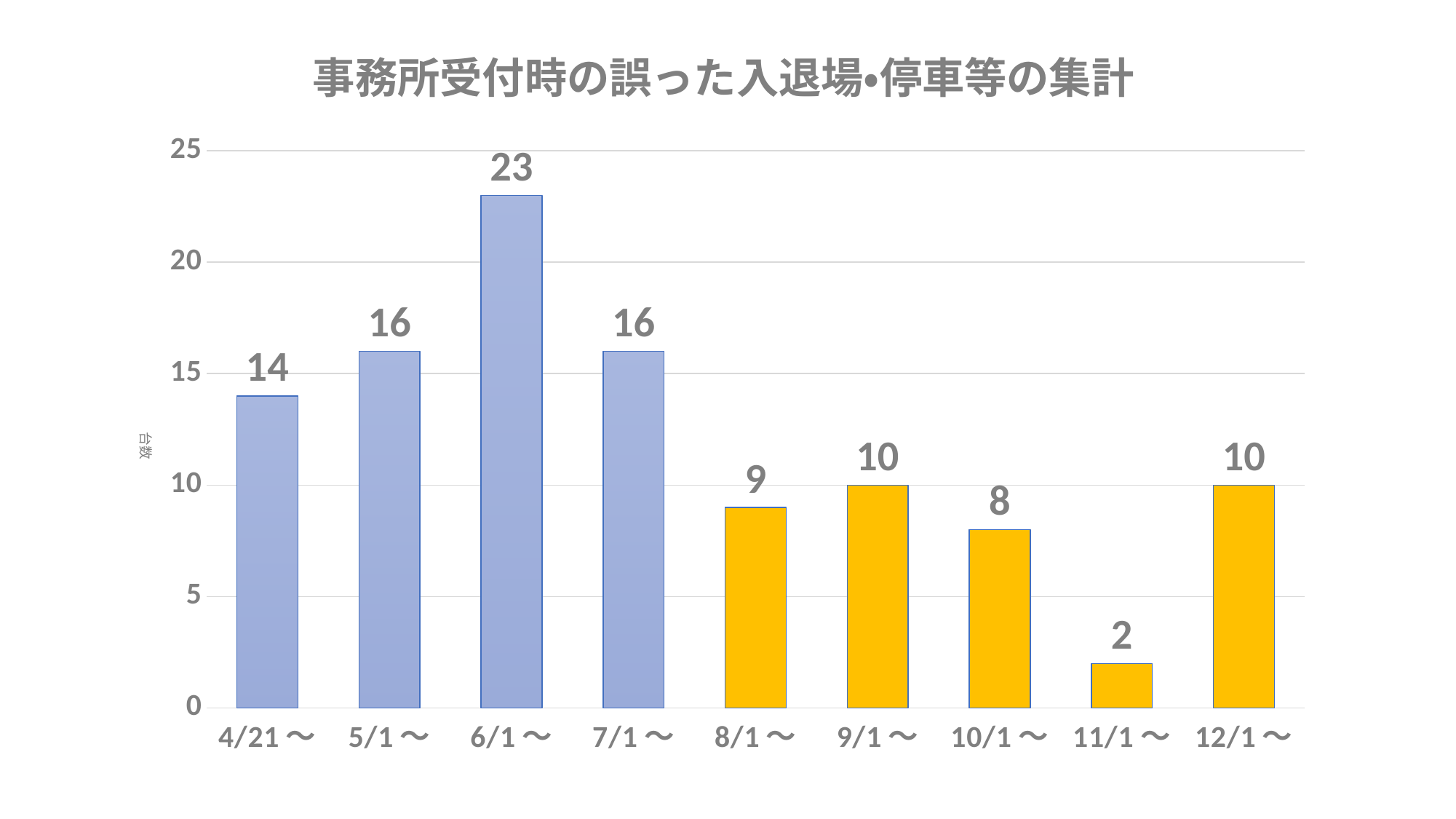

### Chart: 事務所受付時の誤った入退場・停車等の集計

| Category | 看板設置前 |
|---|---|
| 4/21～ | 14.0 |
| 5/1～ | 16.0 |
| 6/1～ | 23.0 |
| 7/1～ | 16.0 |
| 8/1～ | 9.0 |
| 9/1～ | 10.0 |
| 10/1～ | 8.0 |
| 11/1～ | 2.0 |
| 12/1～ | 10.0 |